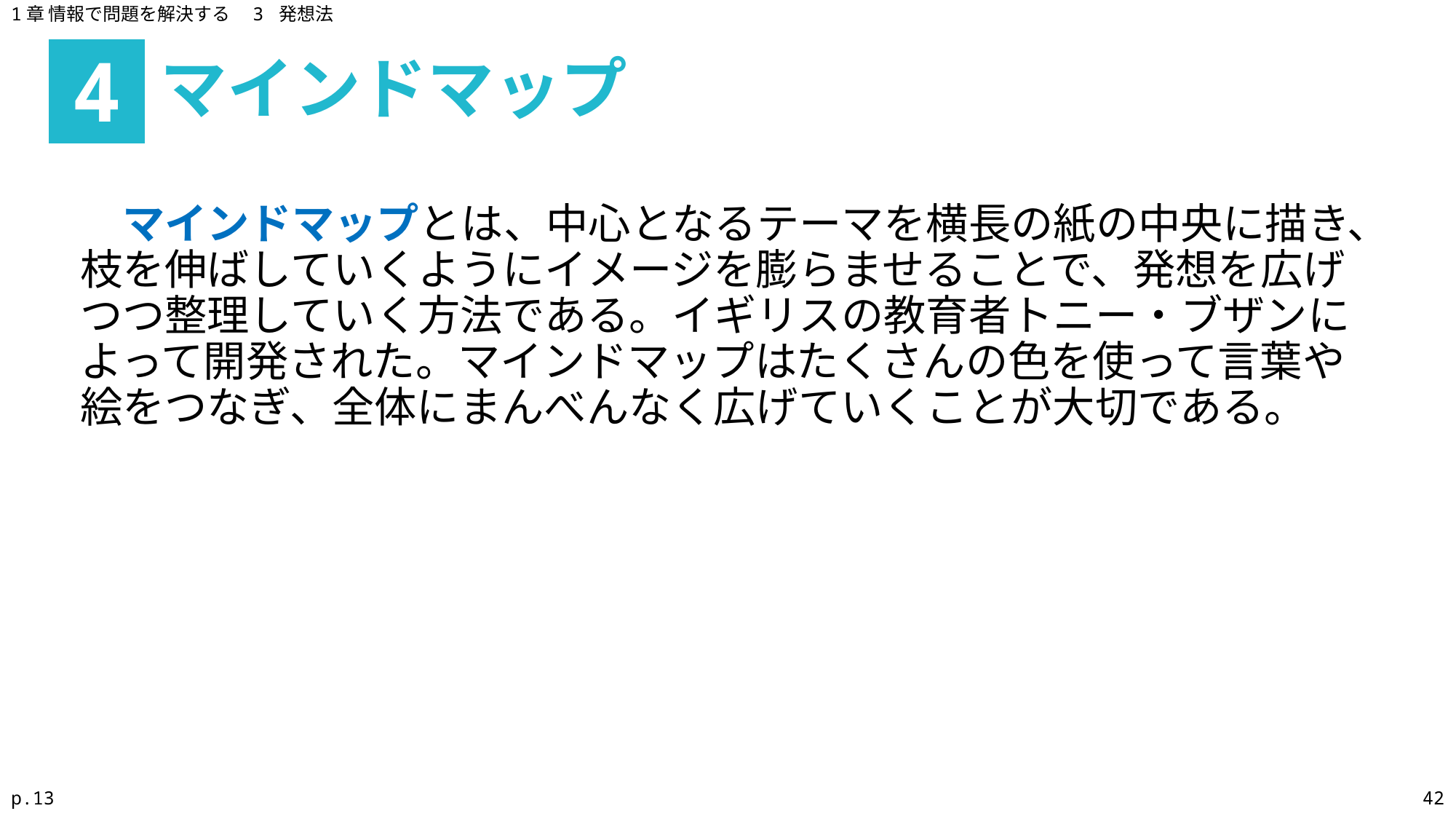

1章 情報で問題を解決する　3 発想法
マインドマップ
4
　マインドマップとは、中心となるテーマを横長の紙の中央に描き、枝を伸ばしていくようにイメージを膨らませることで、発想を広げつつ整理していく方法である。イギリスの教育者トニー・ブザンによって開発された。マインドマップはたくさんの色を使って言葉や絵をつなぎ、全体にまんべんなく広げていくことが大切である。
p.13
42